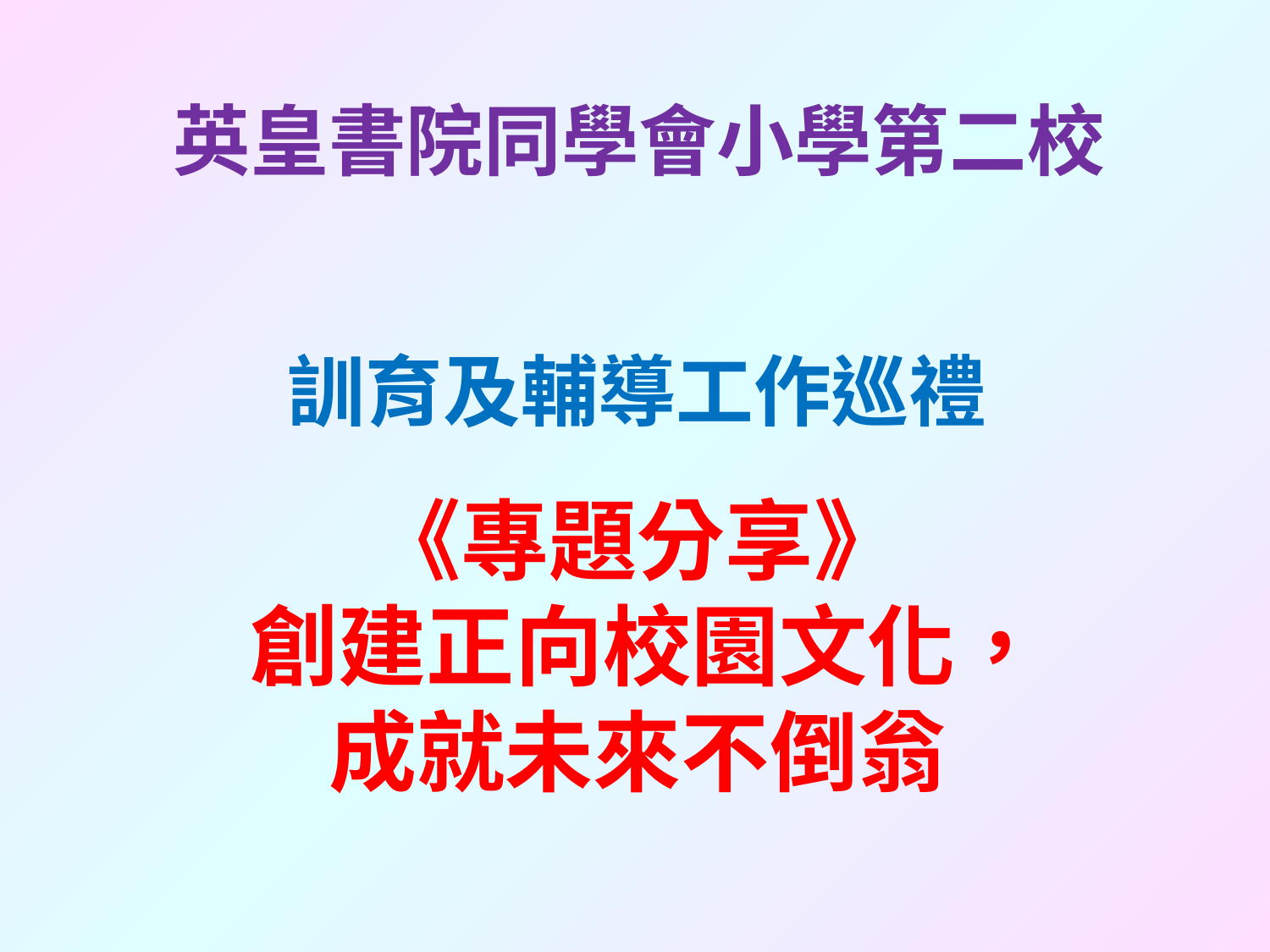

英皇書院同學會小學第二校
# 《專題分享》 創建正向校園文化， 成就未來不倒翁
訓育及輔導工作巡禮